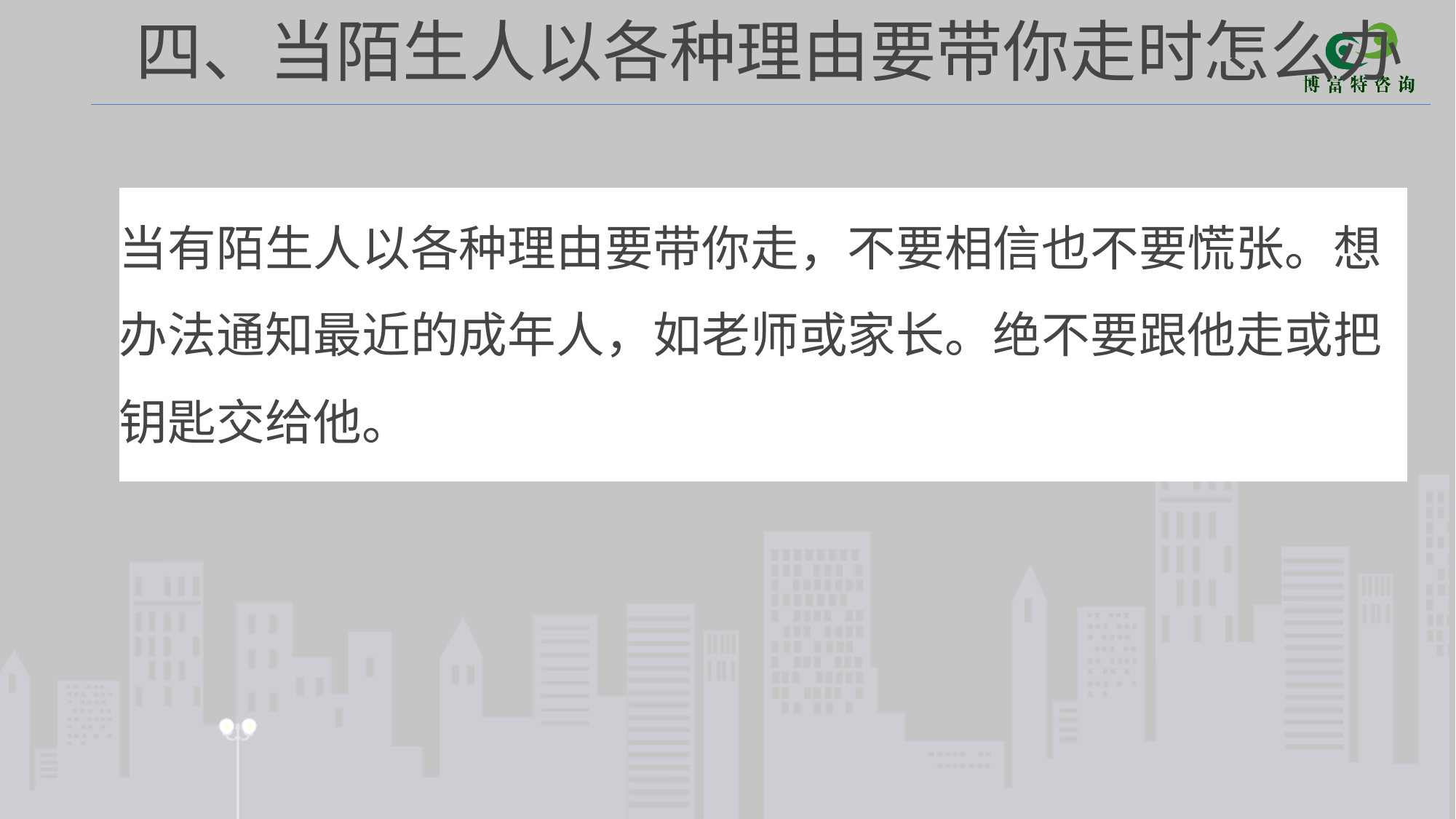

# 四、当陌生人以各种理由要带你走时怎么办
当有陌生人以各种理由要带你走，不要相信也不要慌张。想办法通知最近的成年人，如老师或家长。绝不要跟他走或把钥匙交给他。
7